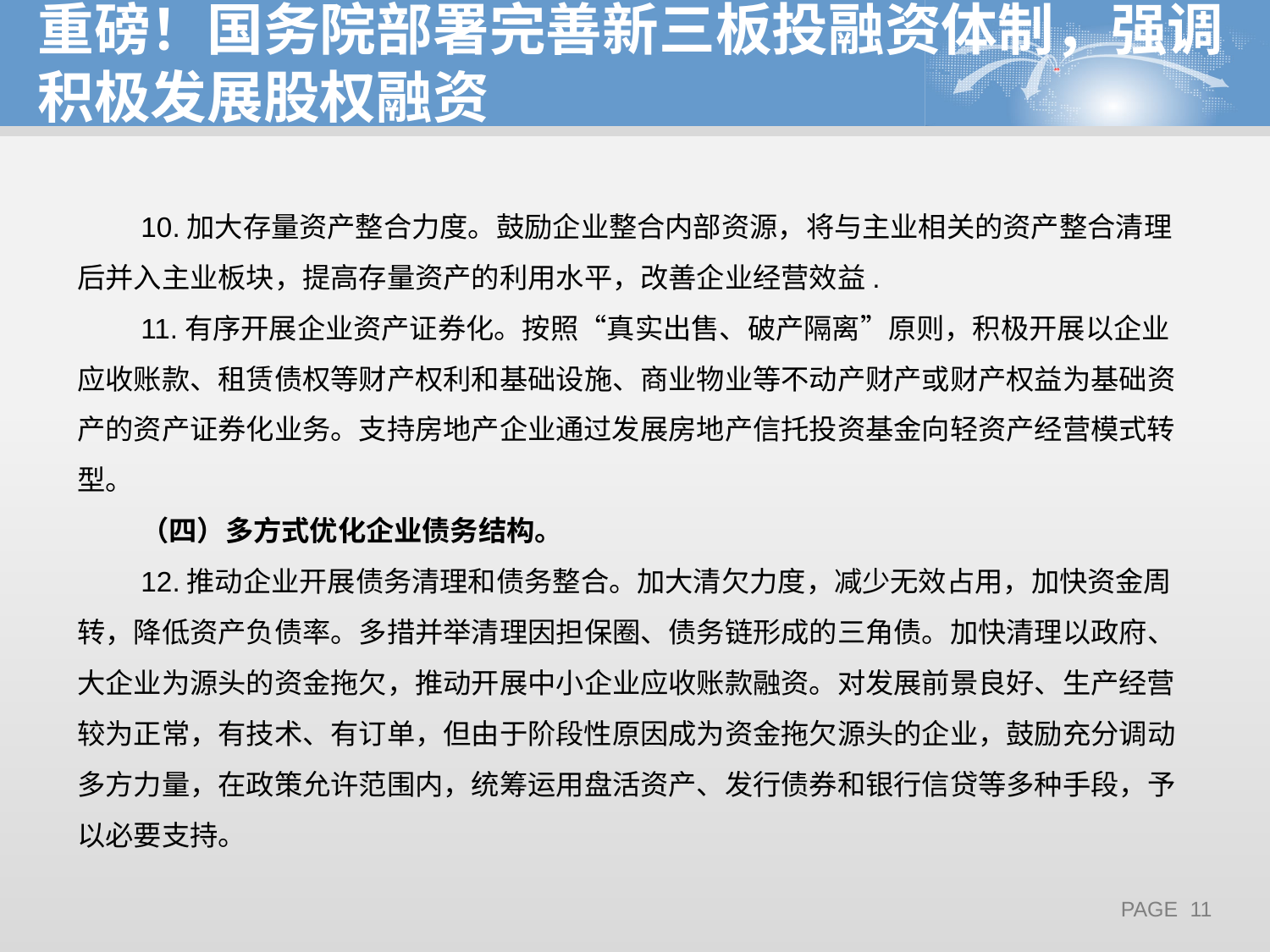

重磅！国务院部署完善新三板投融资体制，强调积极发展股权融资
10.加大存量资产整合力度。鼓励企业整合内部资源，将与主业相关的资产整合清理后并入主业板块，提高存量资产的利用水平，改善企业经营效益.
11.有序开展企业资产证券化。按照“真实出售、破产隔离”原则，积极开展以企业应收账款、租赁债权等财产权利和基础设施、商业物业等不动产财产或财产权益为基础资产的资产证券化业务。支持房地产企业通过发展房地产信托投资基金向轻资产经营模式转型。
（四）多方式优化企业债务结构。
12.推动企业开展债务清理和债务整合。加大清欠力度，减少无效占用，加快资金周转，降低资产负债率。多措并举清理因担保圈、债务链形成的三角债。加快清理以政府、大企业为源头的资金拖欠，推动开展中小企业应收账款融资。对发展前景良好、生产经营较为正常，有技术、有订单，但由于阶段性原因成为资金拖欠源头的企业，鼓励充分调动多方力量，在政策允许范围内，统筹运用盘活资产、发行债券和银行信贷等多种手段，予以必要支持。